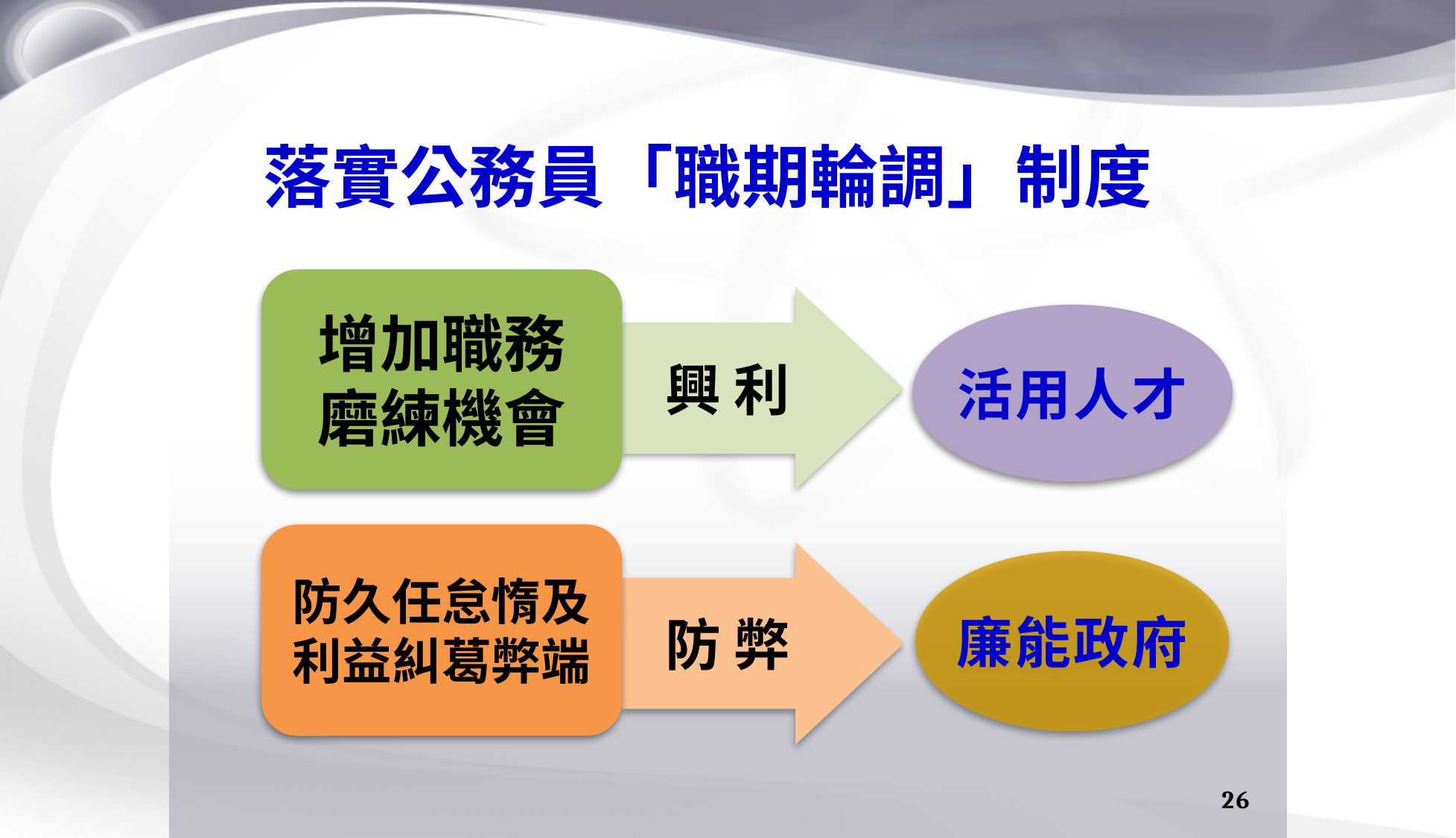

落實公務員「職期輪調」制度

增加職務
磨練機會
興 利
活用人才

防久任怠惰及
利益糾葛弊端
防 弊
廉能政府
26